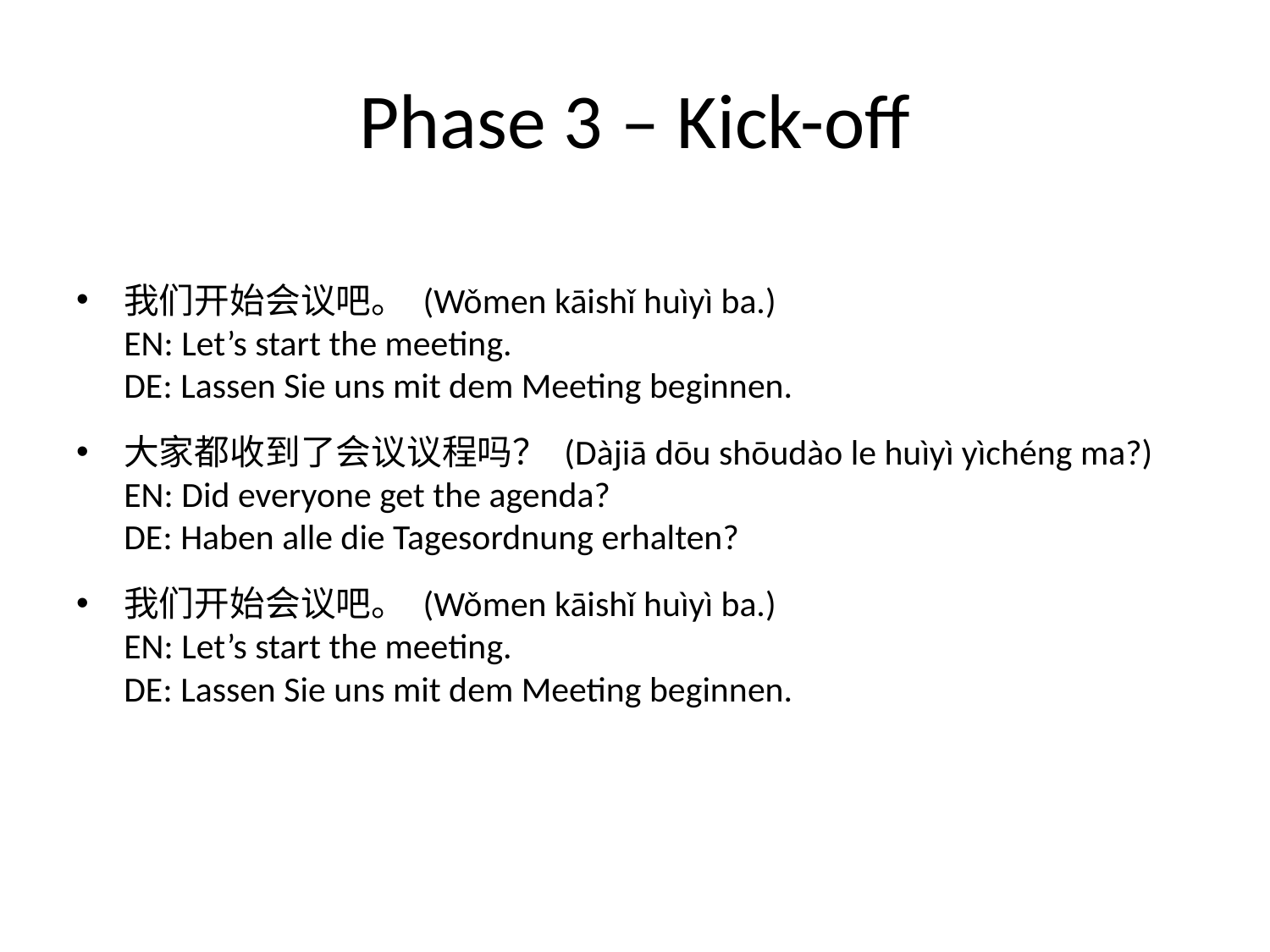

# Phase 3 – Kick-off

我们开始会议吧。 (Wǒmen kāishǐ huìyì ba.)
EN: Let’s start the meeting.
DE: Lassen Sie uns mit dem Meeting beginnen.
大家都收到了会议议程吗？ (Dàjiā dōu shōudào le huìyì yìchéng ma?)
EN: Did everyone get the agenda?
DE: Haben alle die Tagesordnung erhalten?
我们开始会议吧。 (Wǒmen kāishǐ huìyì ba.)
EN: Let’s start the meeting.
DE: Lassen Sie uns mit dem Meeting beginnen.